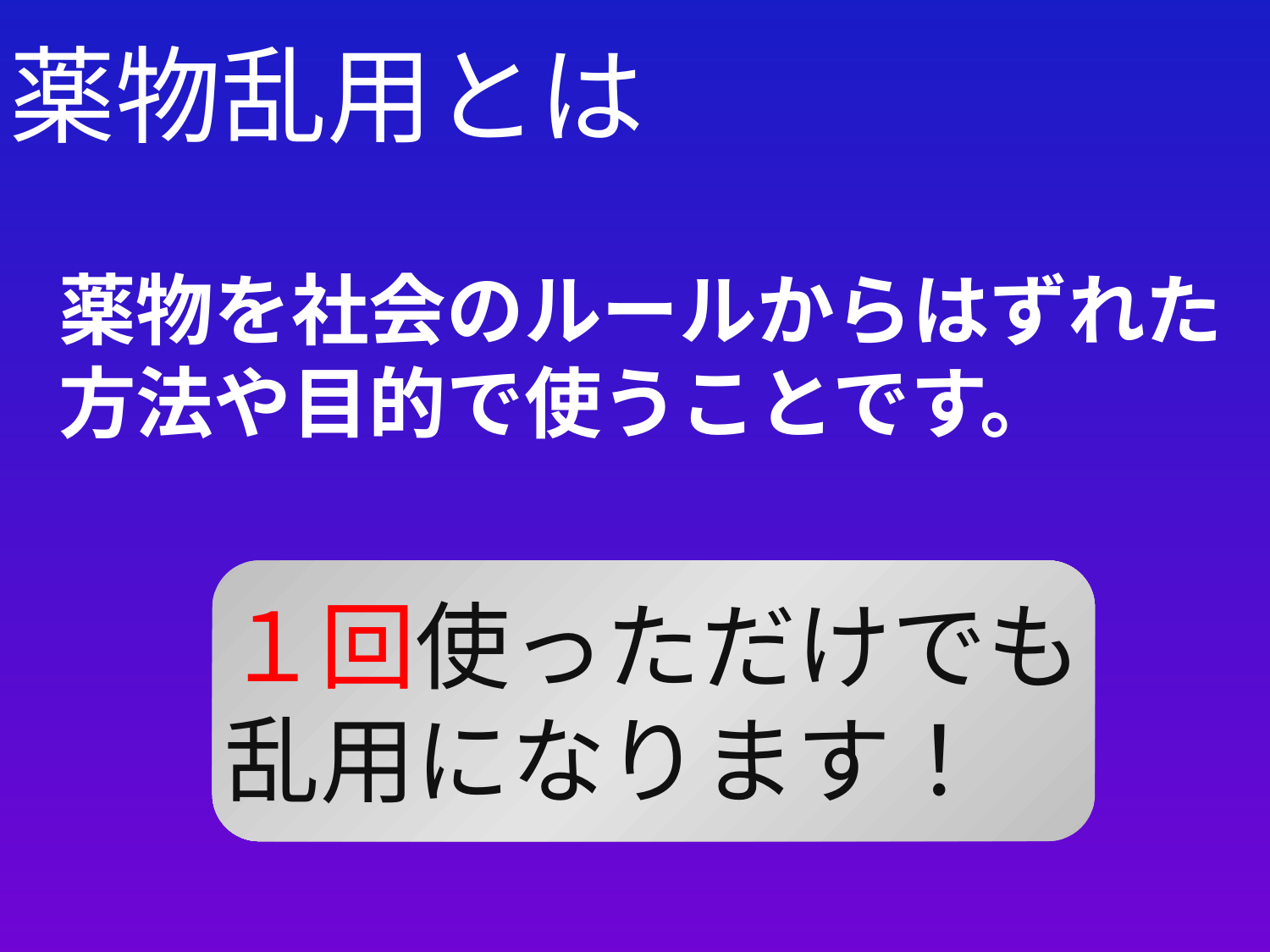

# 薬物乱用とは
薬物を社会のルールからはずれた
方法や目的で使うことです。
１回使っただけでも
乱用になります！